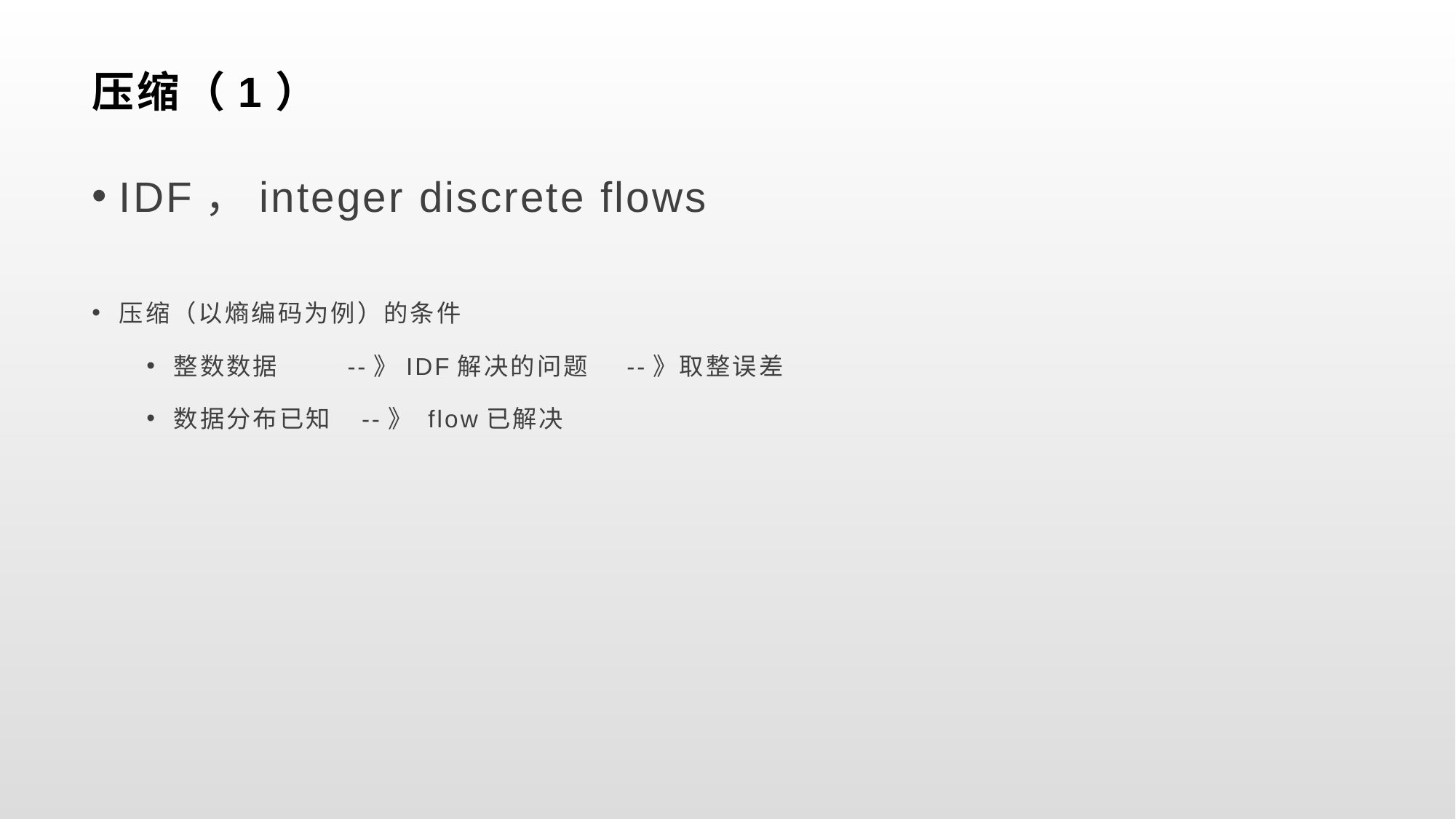

# 压缩（1）
IDF，integer discrete flows

压缩（以熵编码为例）的条件
整数数据        --》IDF解决的问题    --》取整误差
数据分布已知   --》 flow已解决